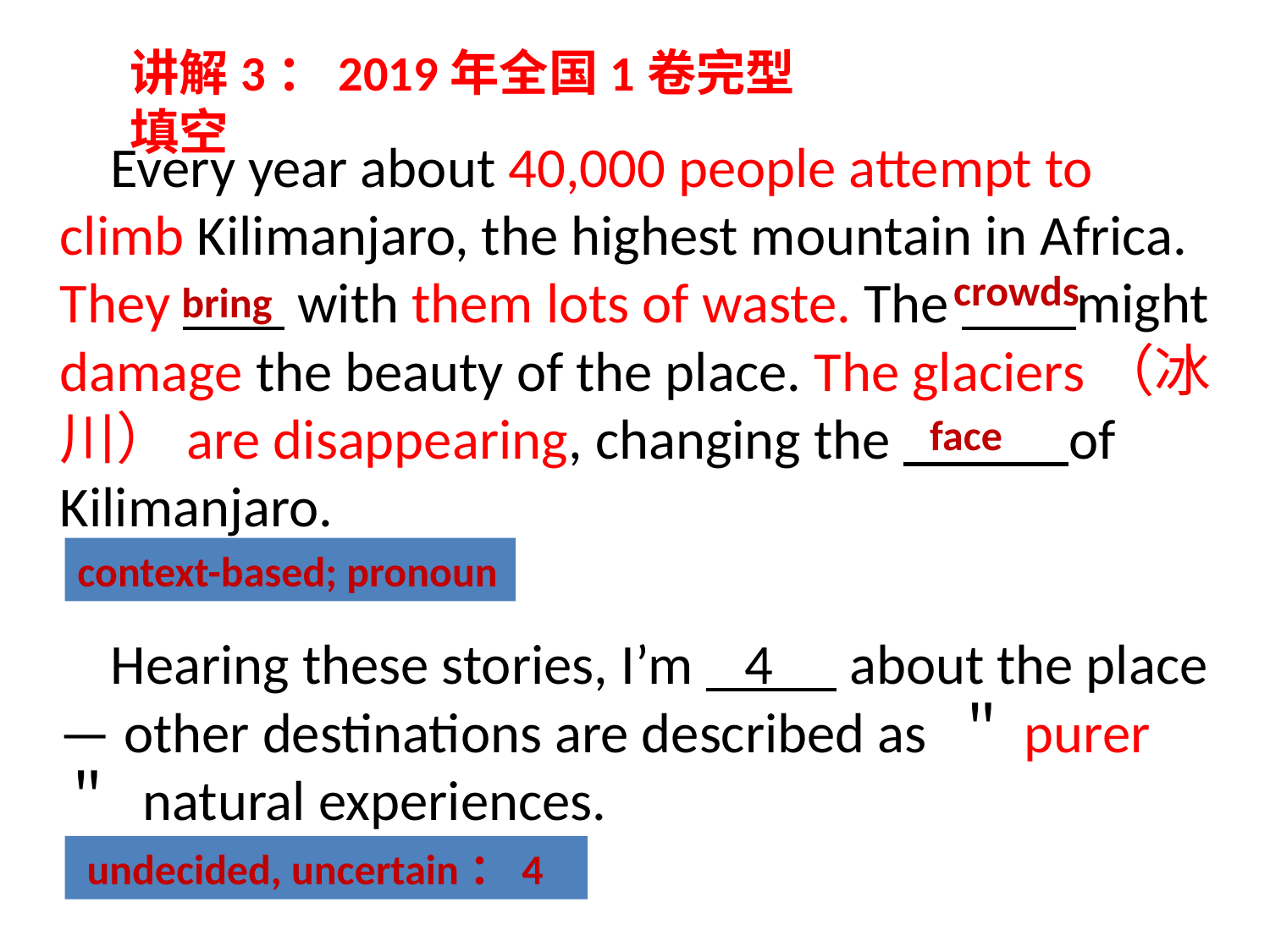

讲解3：2019年全国1卷完型填空
    Every year about 40,000 people attempt to climb Kilimanjaro, the highest mountain in Africa. They          with them lots of waste. The          might damage the beauty of the place. The glaciers（冰川）are disappearing, changing the              of Kilimanjaro.

    Hearing these stories, I’m    4      about the place — other destinations are described as ＂purer＂ natural experiences.

crowds
bring

face
context-based; pronoun
 undecided, uncertain：4